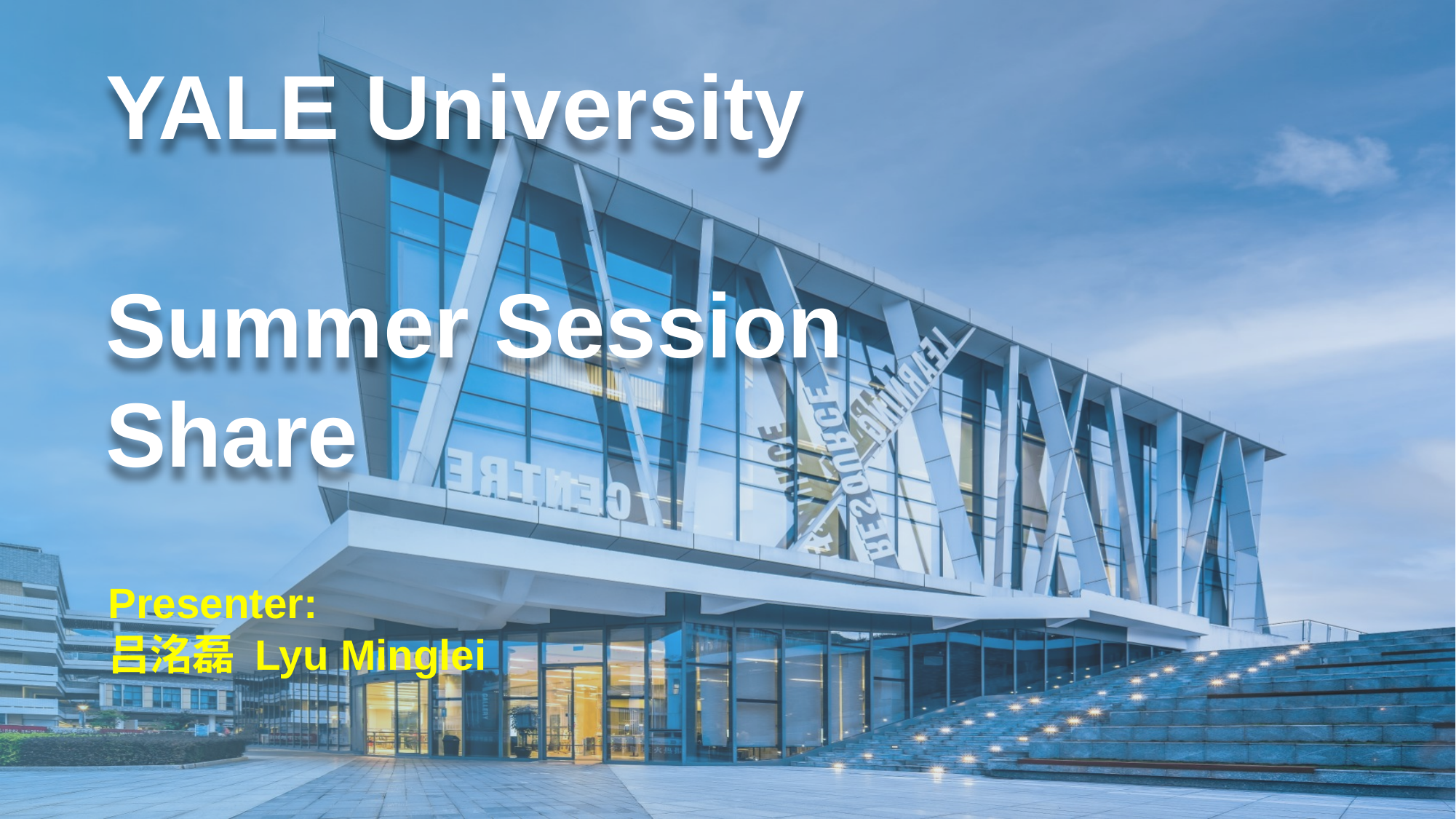

YALE University

Summer Session
Share

Presenter:
吕洺磊 Lyu Minglei